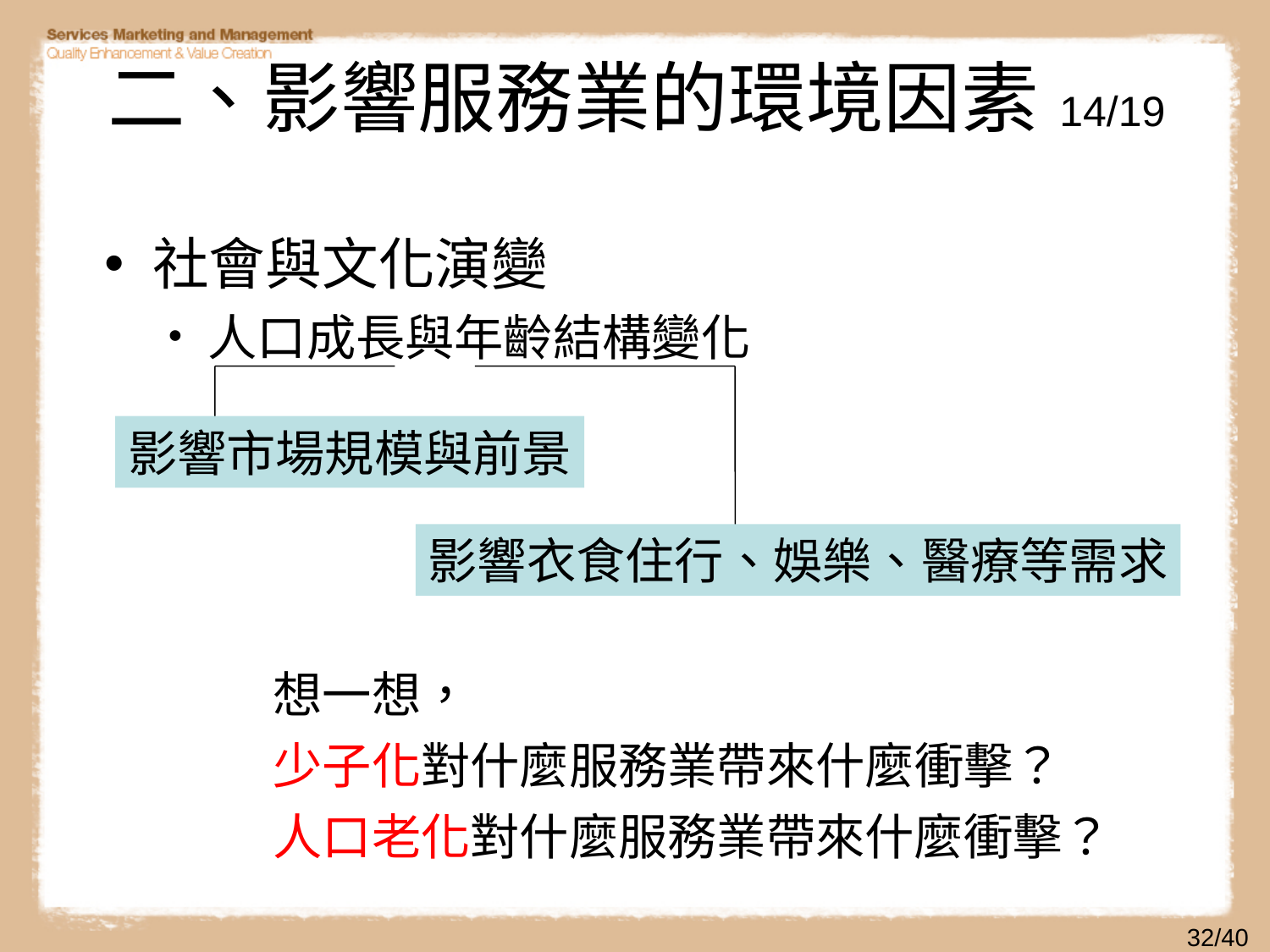

# 二、影響服務業的環境因素 14/19
社會與文化演變
人口成長與年齡結構變化

影響市場規模與前景

影響衣食住行、娛樂、醫療等需求
想一想，
少子化對什麼服務業帶來什麼衝擊？
人口老化對什麼服務業帶來什麼衝擊？